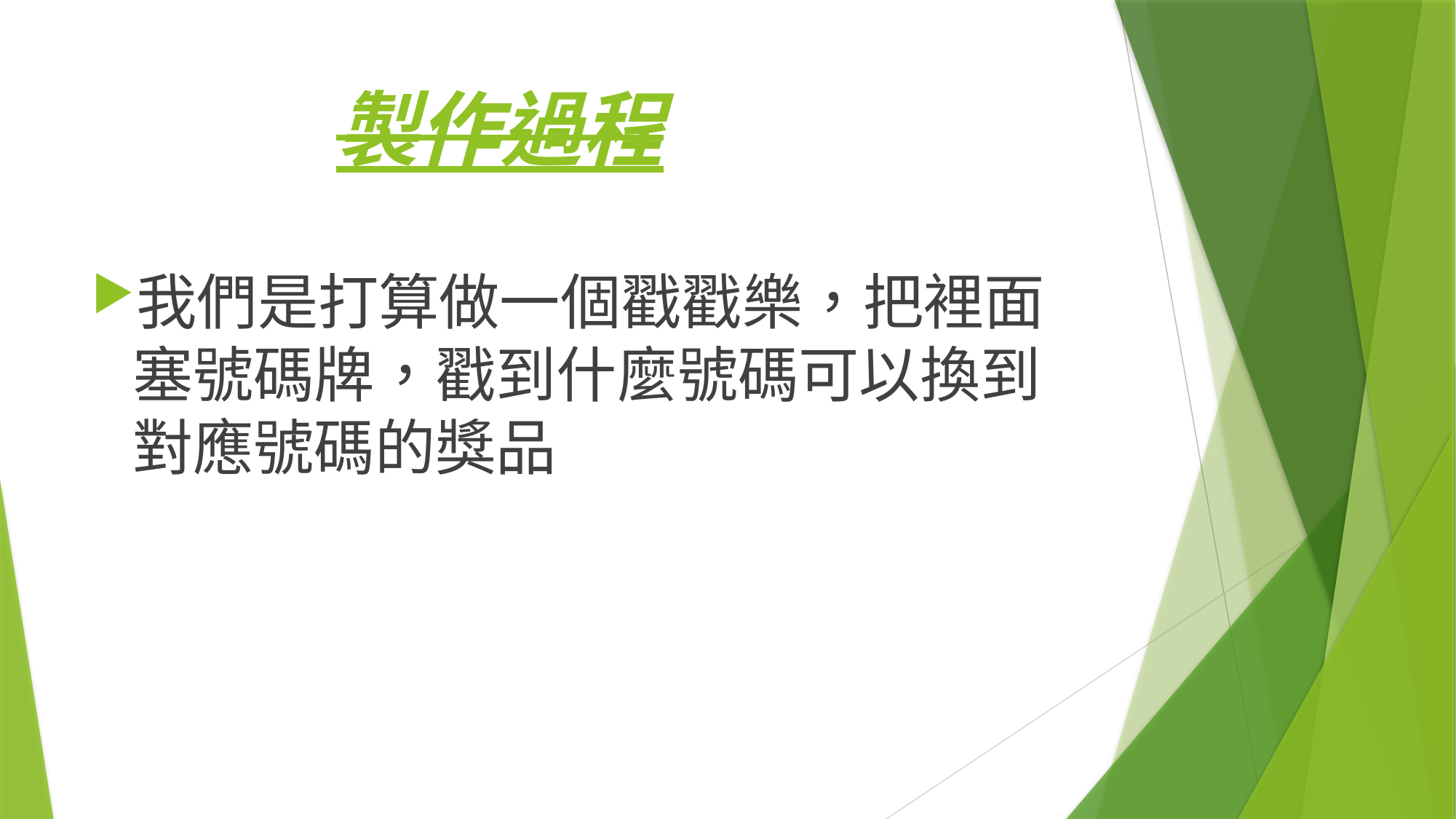

# 製作過程
我們是打算做一個戳戳樂，把裡面塞號碼牌，戳到什麼號碼可以換到對應號碼的獎品